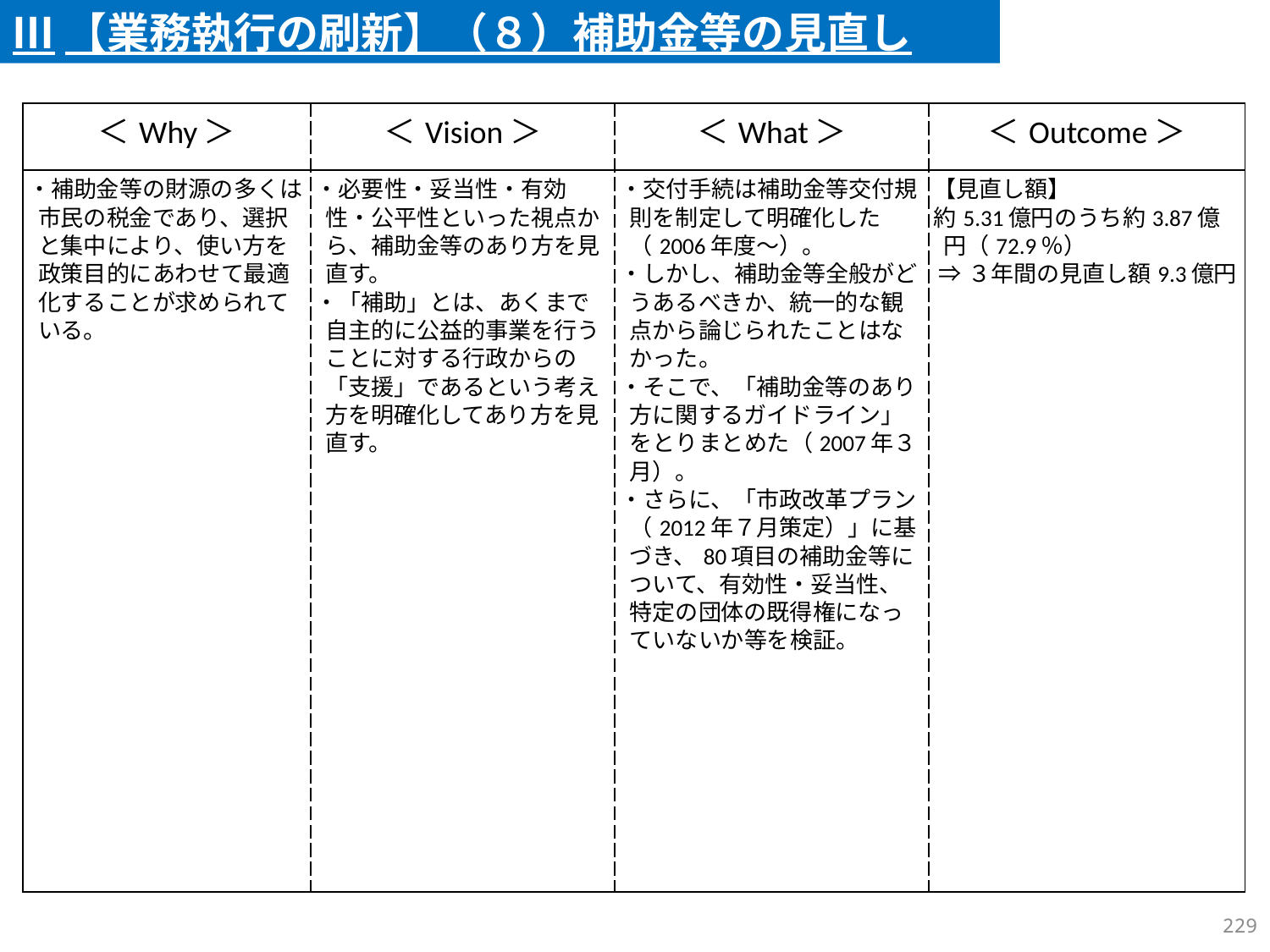

Ⅲ【業務執行の刷新】（８）補助金等の見直し
| ＜Why＞ | ＜Vision＞ | ＜What＞ | ＜Outcome＞ |
| --- | --- | --- | --- |
| ・補助金等の財源の多くは市民の税金であり、選択と集中により、使い方を政策目的にあわせて最適化することが求められている。 | ・必要性・妥当性・有効性・公平性といった視点から、補助金等のあり方を見直す。 ・「補助」とは、あくまで自主的に公益的事業を行うことに対する行政からの「支援」であるという考え方を明確化してあり方を見直す。 | ・交付手続は補助金等交付規則を制定して明確化した（2006年度～）。 ・しかし、補助金等全般がどうあるべきか、統一的な観点から論じられたことはなかった。 ・そこで、「補助金等のあり方に関するガイドライン」をとりまとめた（2007年３月）。 ・さらに、「市政改革プラン（2012年７月策定）」に基づき、80項目の補助金等について、有効性・妥当性、特定の団体の既得権になっていないか等を検証。 | 【見直し額】 約5.31億円のうち約3.87億円（72.9％） ⇒３年間の見直し額9.3億円 |
229